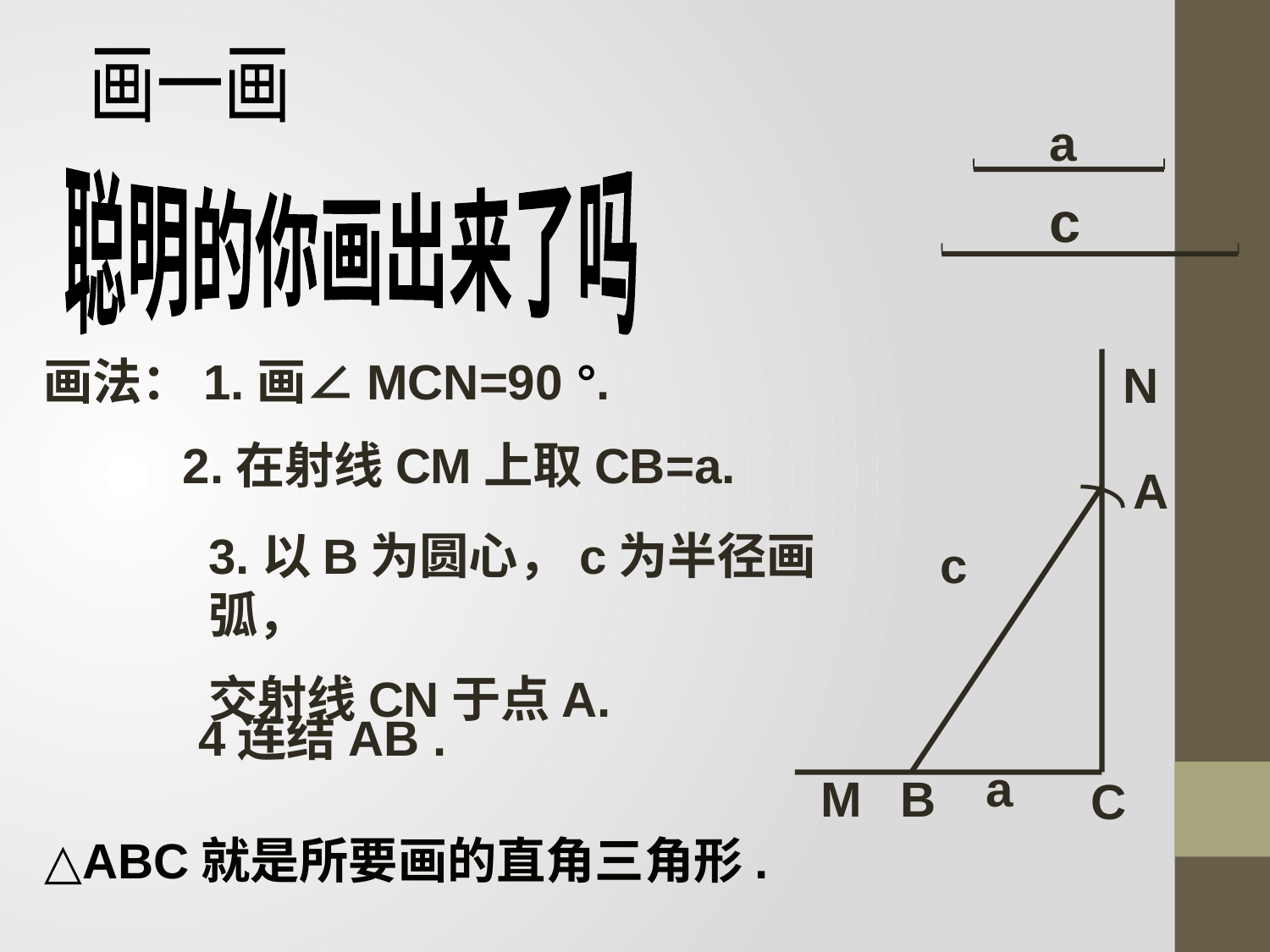

画一画
a

聪明的你画出来了吗
c

画法：1.画∠MCN=90 °.
N

2.在射线CM上取CB=a.
A

3.以B为圆心，c为半径画弧，
交射线CN于点A.
c
4连结AB .
a
B
M
C

△ABC就是所要画的直角三角形.